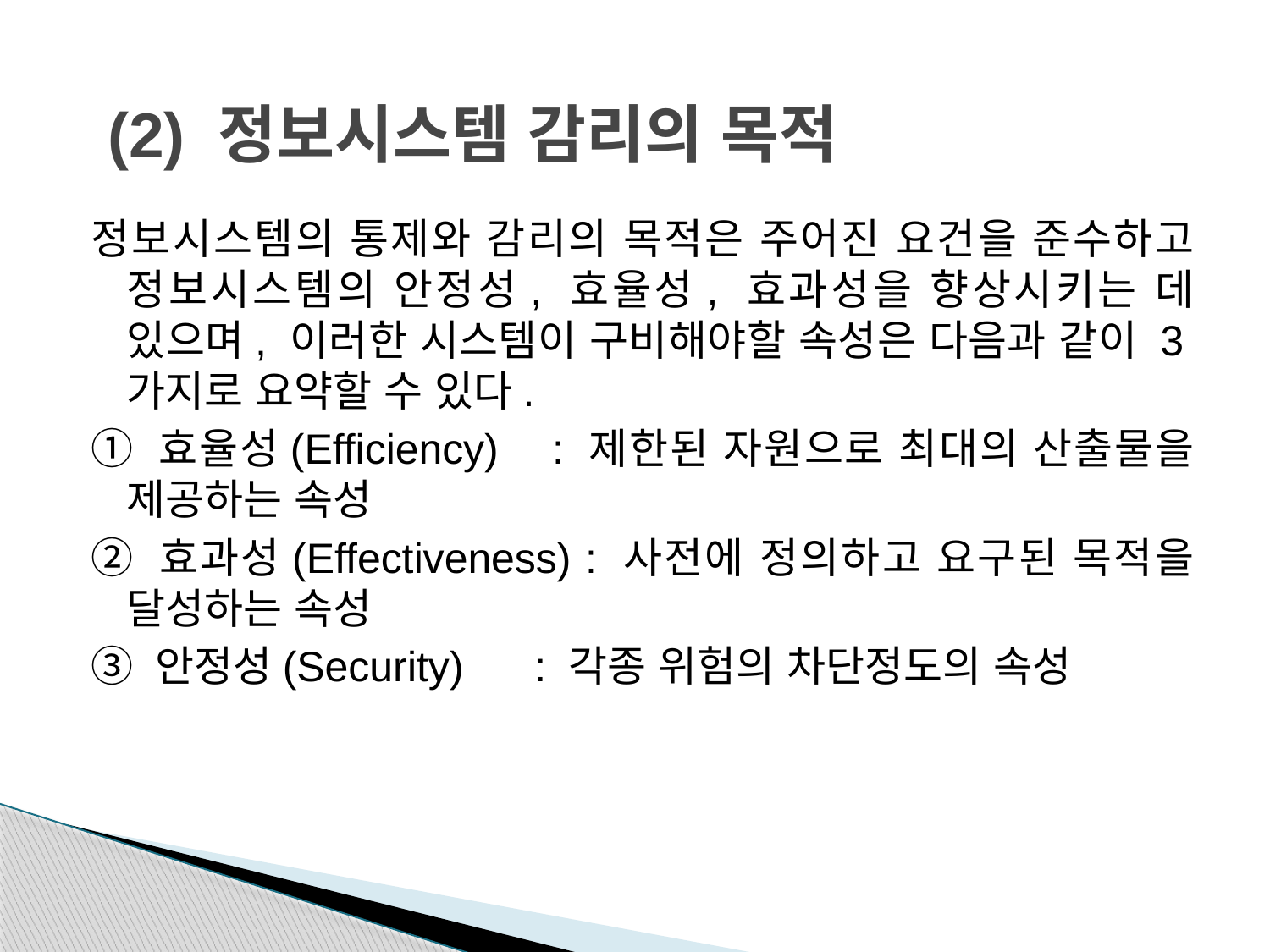

# (2) 정보시스템 감리의 목적
정보시스템의 통제와 감리의 목적은 주어진 요건을 준수하고 정보시스템의 안정성, 효율성, 효과성을 향상시키는 데 있으며, 이러한 시스템이 구비해야할 속성은 다음과 같이 3가지로 요약할 수 있다.
① 효율성(Efficiency)    : 제한된 자원으로 최대의 산출물을 제공하는 속성
② 효과성(Effectiveness) : 사전에 정의하고 요구된 목적을 달성하는 속성
③ 안정성(Security)      : 각종 위험의 차단정도의 속성